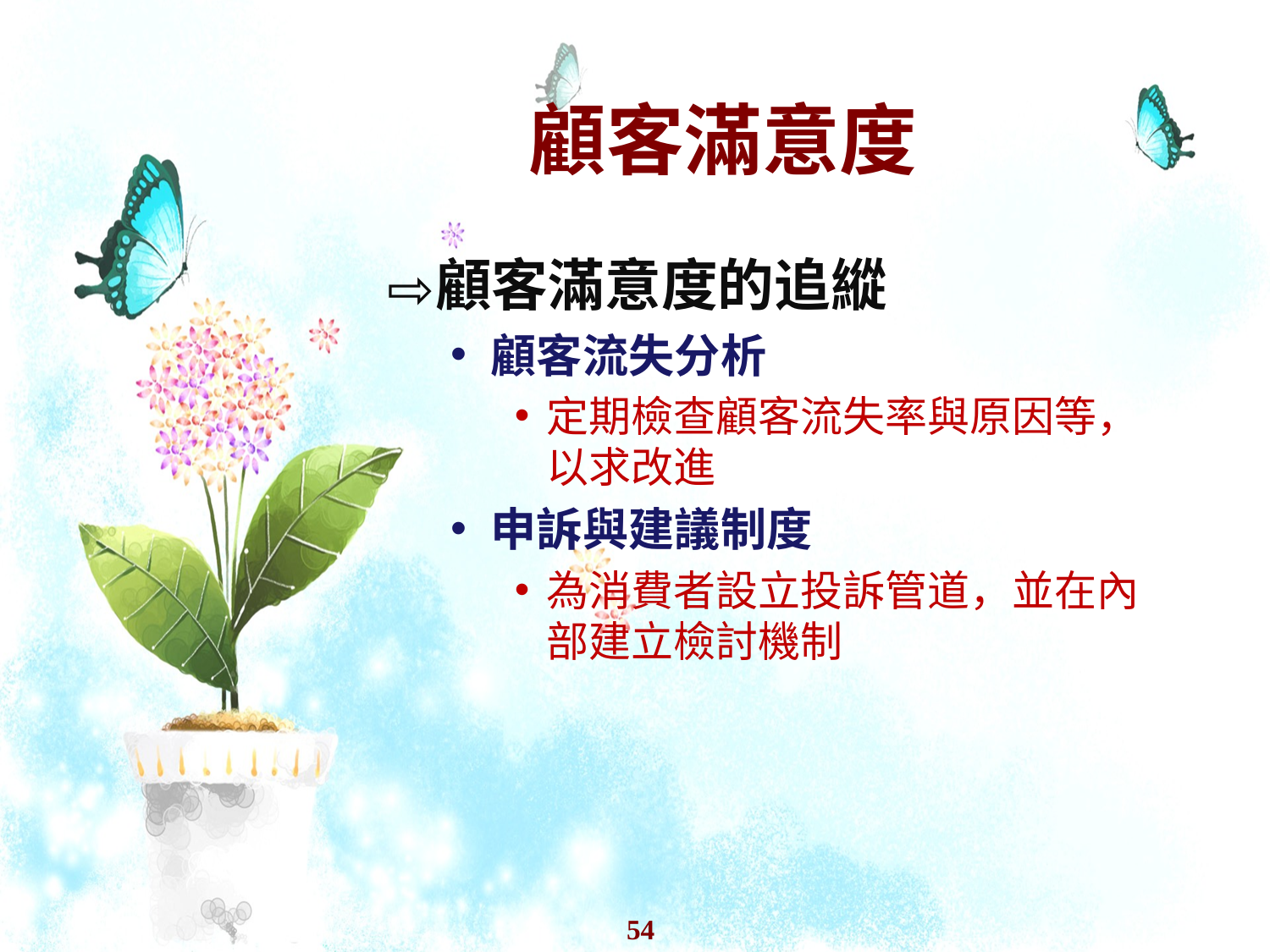

顧客滿意度
顧客滿意度的追縱
顧客流失分析
定期檢查顧客流失率與原因等，以求改進
申訴與建議制度
為消費者設立投訴管道，並在內部建立檢討機制